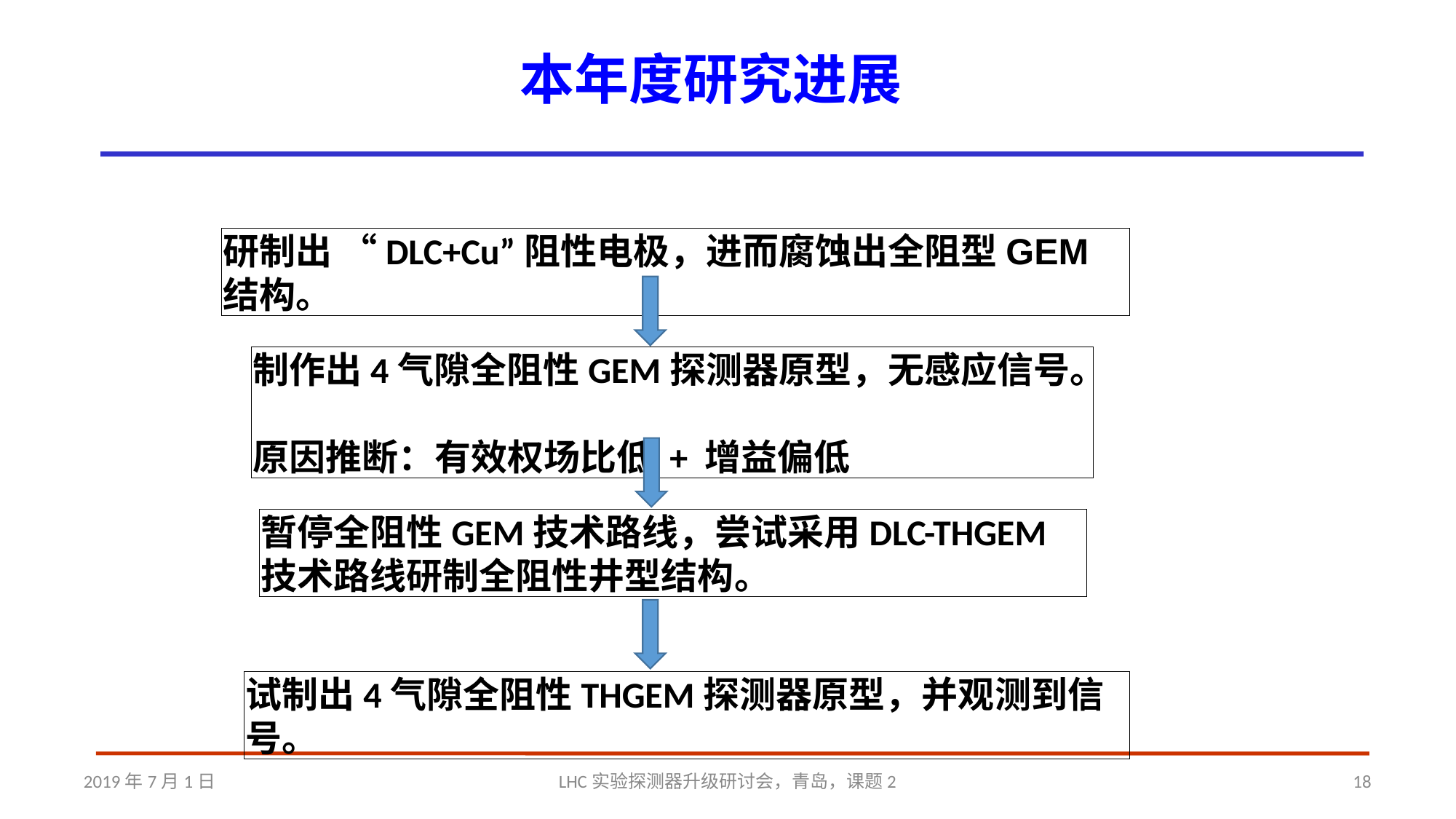

# 本年度研究进展
研制出 “DLC+Cu”阻性电极，进而腐蚀出全阻型GEM结构。

制作出4气隙全阻性GEM探测器原型，无感应信号。
原因推断：有效权场比低 + 增益偏低

暂停全阻性GEM技术路线，尝试采用DLC-THGEM技术路线研制全阻性井型结构。

试制出4气隙全阻性THGEM探测器原型，并观测到信号。
2019年7月1日
LHC实验探测器升级研讨会，青岛，课题2
18